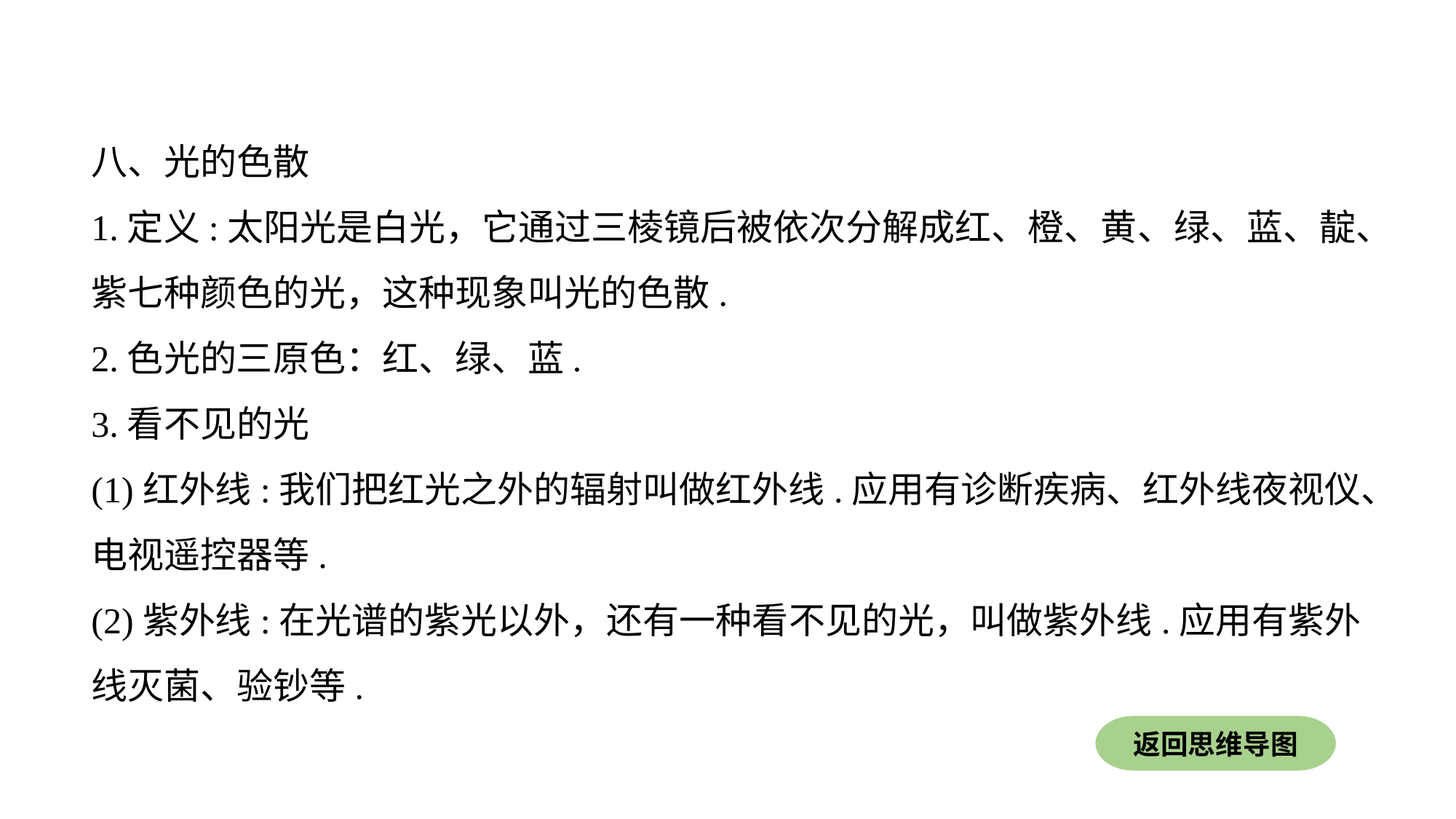

八、光的色散
1.定义:太阳光是白光，它通过三棱镜后被依次分解成红、橙、黄、绿、蓝、靛、紫七种颜色的光，这种现象叫光的色散.
2.色光的三原色：红、绿、蓝.
3.看不见的光
(1)红外线:我们把红光之外的辐射叫做红外线.应用有诊断疾病、红外线夜视仪、电视遥控器等.
(2)紫外线:在光谱的紫光以外，还有一种看不见的光，叫做紫外线.应用有紫外线灭菌、验钞等.
返回思维导图